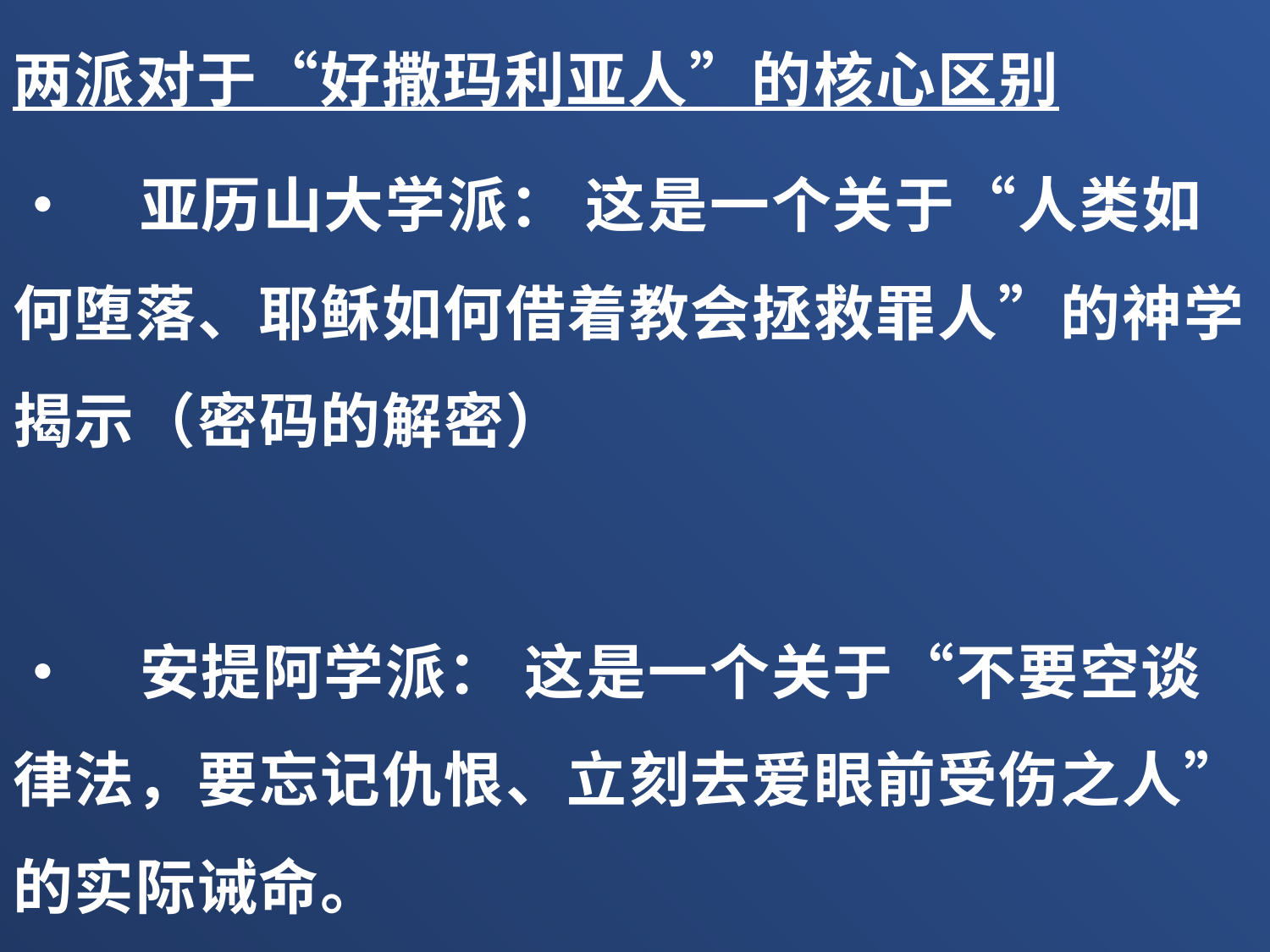

两派对于“好撒玛利亚人”的核心区别
•	亚历山大学派： 这是一个关于“人类如何堕落、耶稣如何借着教会拯救罪人”的神学揭示（密码的解密）

•	安提阿学派： 这是一个关于“不要空谈律法，要忘记仇恨、立刻去爱眼前受伤之人”的实际诫命。